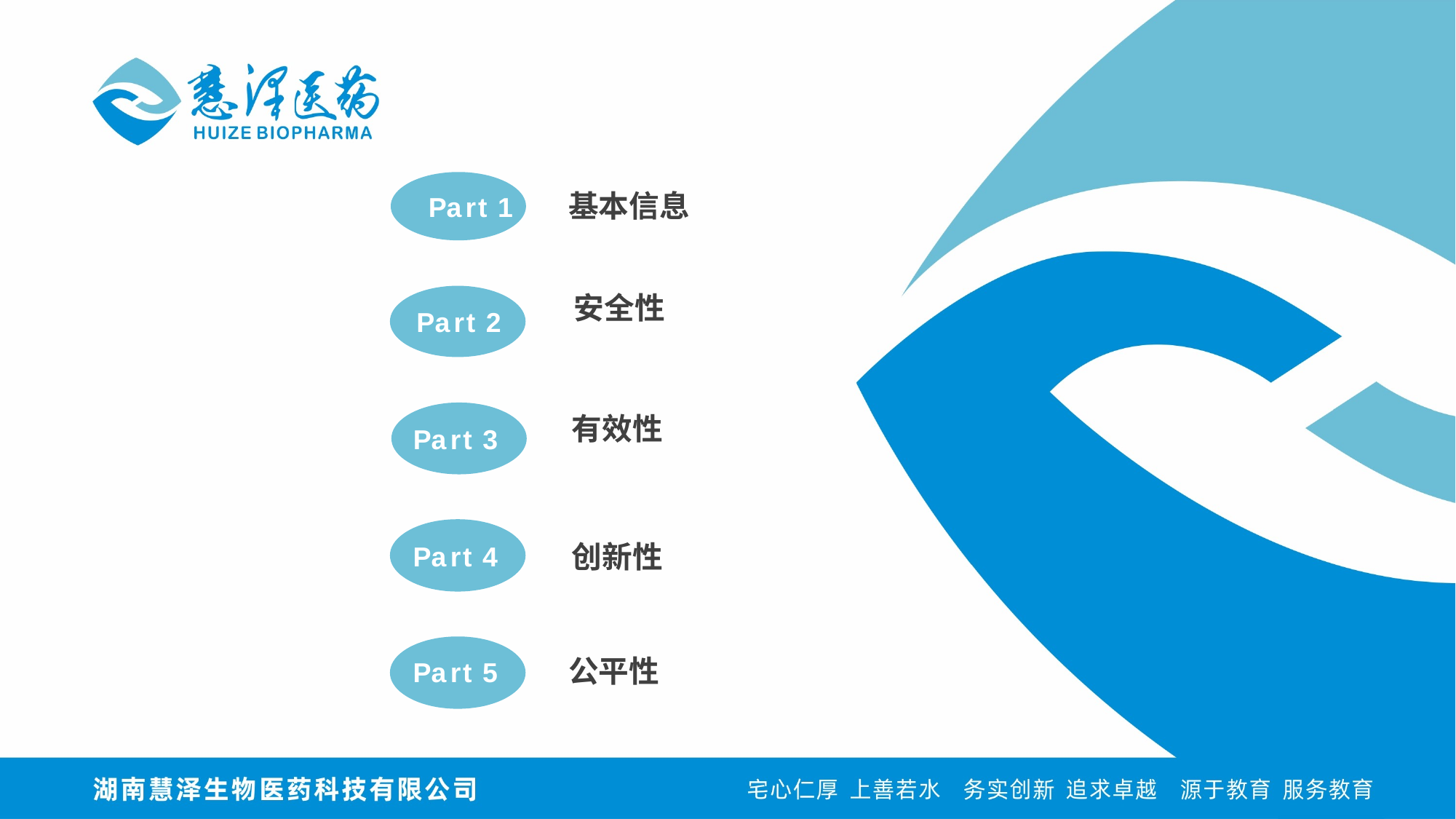

Part 1
基本信息
安全性

Part 2

Part 3
有效性

Part 4
创新性

Part 5
公平性